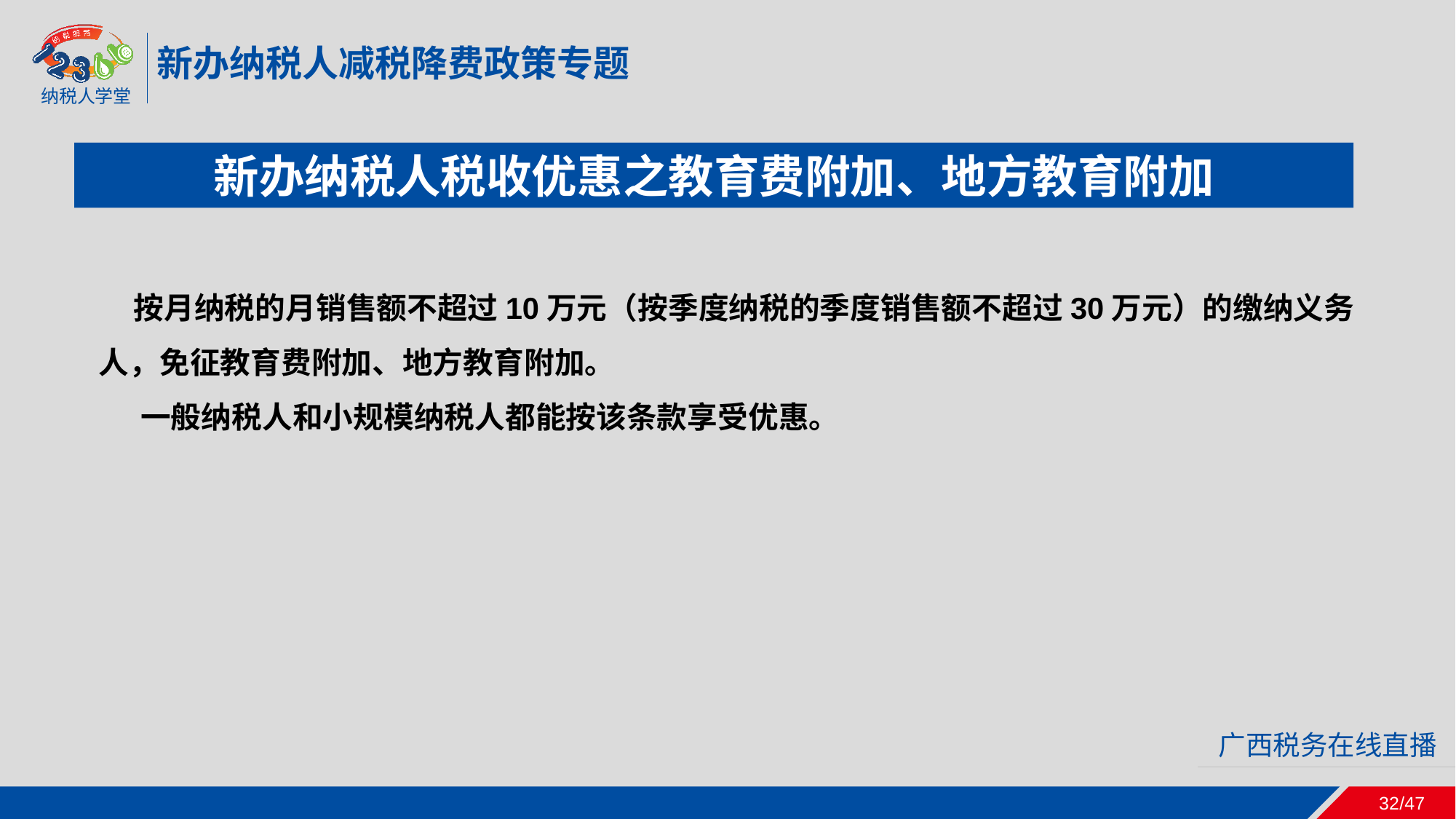

新办纳税人减税降费政策专题
新办纳税人税收优惠之教育费附加、地方教育附加
    按月纳税的月销售额不超过10万元（按季度纳税的季度销售额不超过30万元）的缴纳义务人，免征教育费附加、地方教育附加。
     一般纳税人和小规模纳税人都能按该条款享受优惠。